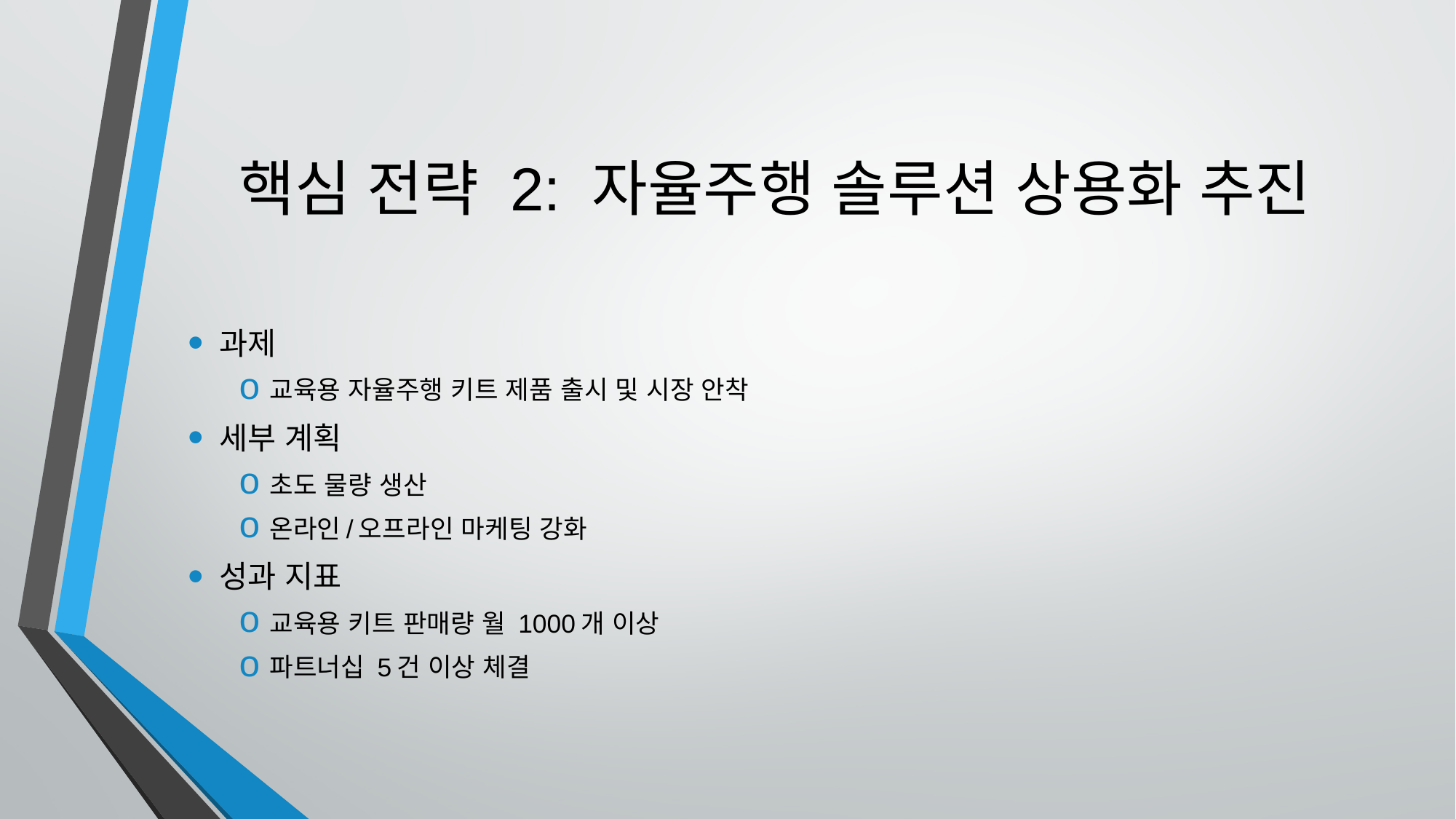

# 핵심 전략 2: 자율주행 솔루션 상용화 추진
과제
교육용 자율주행 키트 제품 출시 및 시장 안착
세부 계획
초도 물량 생산
온라인/오프라인 마케팅 강화
성과 지표
교육용 키트 판매량 월 1000개 이상
파트너십 5건 이상 체결